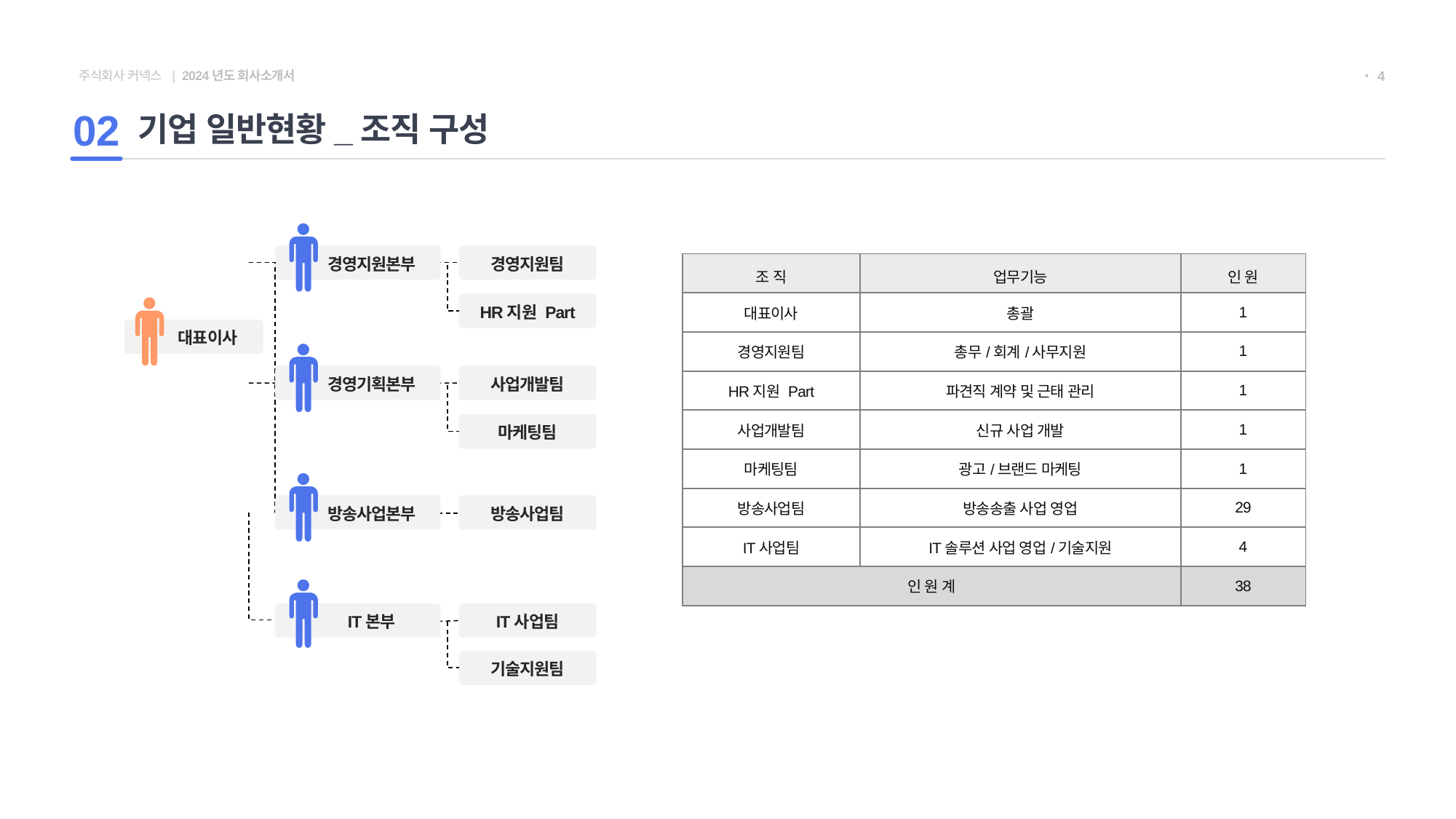

・4
기업 일반현황_조직 구성
02

경영지원본부
경영지원팀
| 조 직 | 업무기능 | 인 원 |
| --- | --- | --- |
| 대표이사 | 총괄 | 1 |
| 경영지원팀 | 총무/회계/사무지원 | 1 |
| HR지원 Part | 파견직 계약 및 근태 관리 | 1 |
| 사업개발팀 | 신규 사업 개발 | 1 |
| 마케팅팀 | 광고/브랜드 마케팅 | 1 |
| 방송사업팀 | 방송송출 사업 영업 | 29 |
| IT사업팀 | IT솔루션 사업 영업/기술지원 | 4 |
| 인 원 계 |  | 38 |
HR지원 Part

대표이사

경영기획본부
사업개발팀
마케팅팀

방송사업본부
방송사업팀

IT본부
IT사업팀
기술지원팀